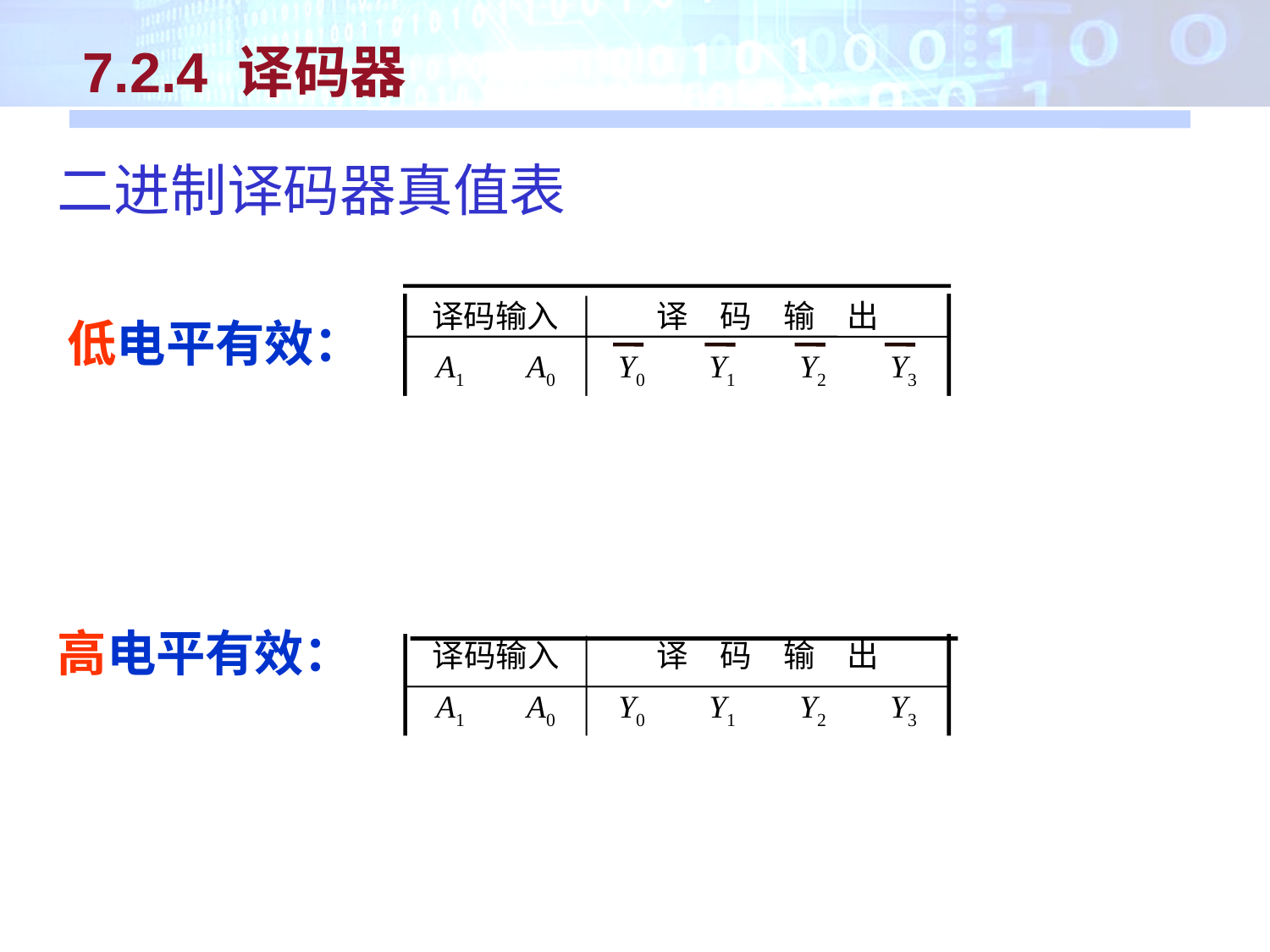

7.2.4 译码器
二进制译码器真值表

译码输入

译　码　输　出

A1
A0
Y0
Y1
Y2
Y3
0
0
0
0
0

0
0
1
1
1
0
1
1
0
1
1
1
0
1
1
0
1
1
1
1
1
1
0

低电平有效：

高电平有效：

译码输入

译　码　输　出

A1

A0
Y0
Y1
Y2
Y3
0

0
1
0
0
0
0
1
0
1
0
0
1
0
0
0
1
0
1
1
0
0
0
1